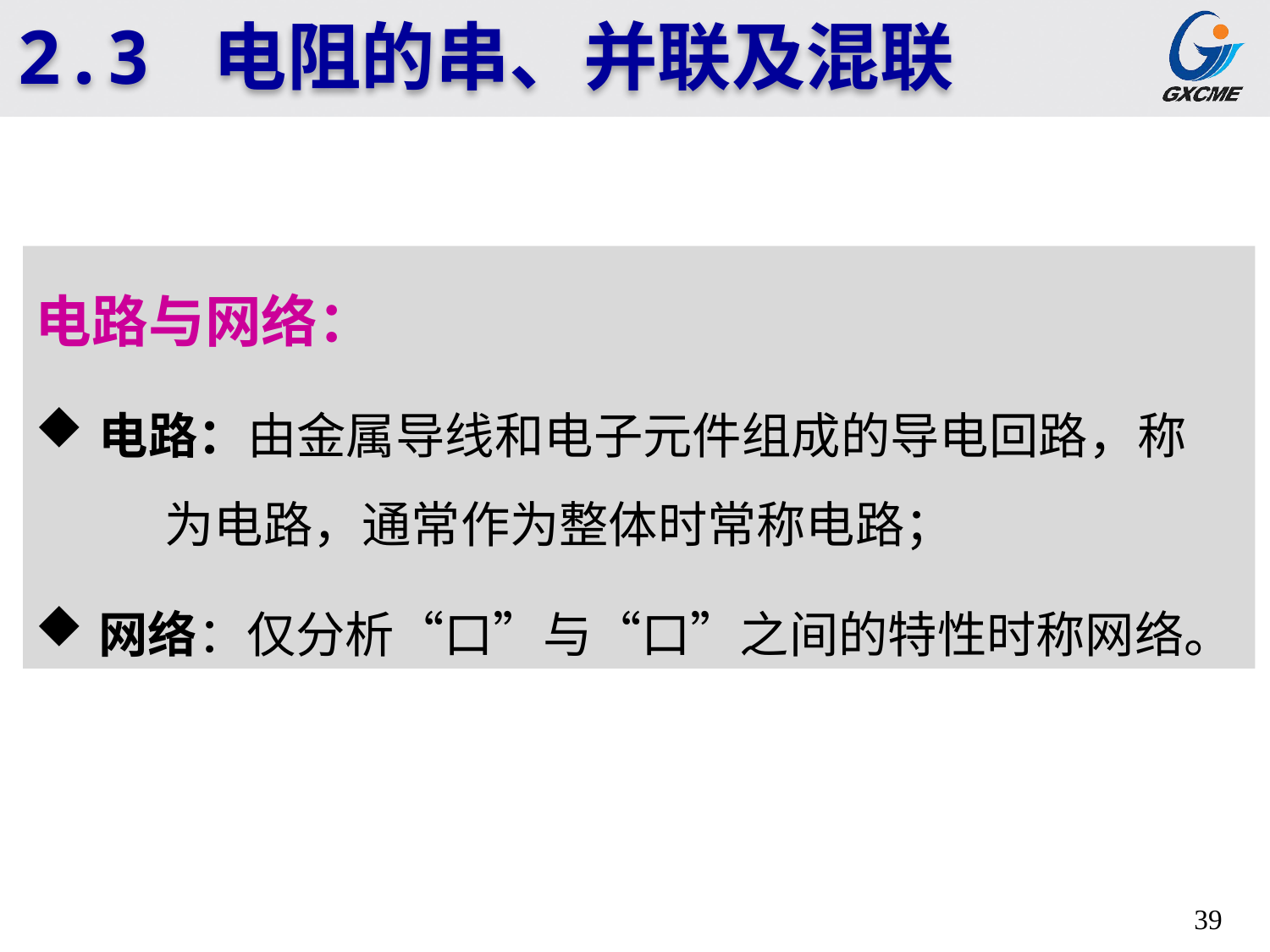

2.3 电阻的串、并联及混联
电路与网络：
电路：由金属导线和电子元件组成的导电回路，称            为电路，通常作为整体时常称电路；
网络：仅分析“口”与“口”之间的特性时称网络。
39